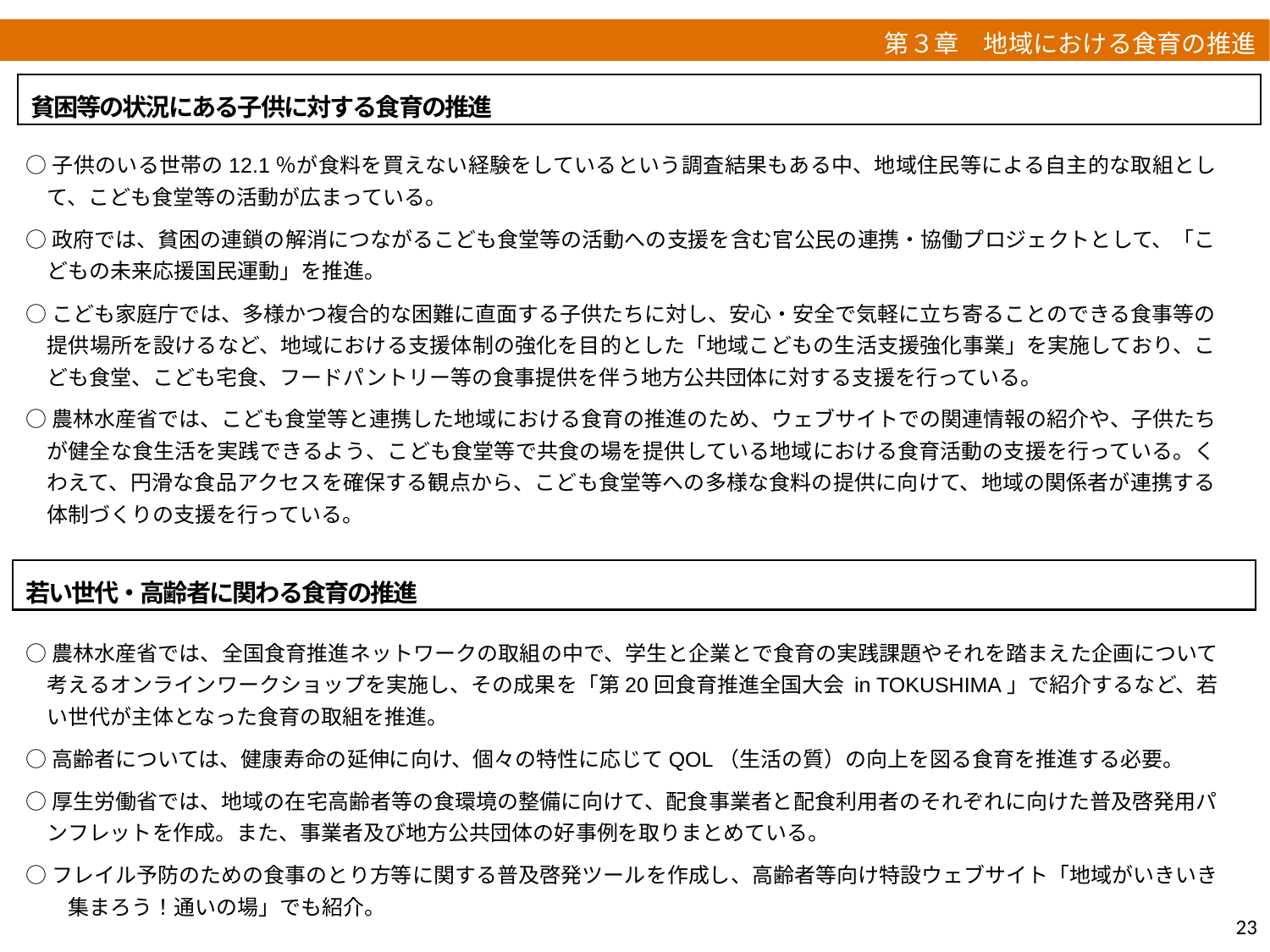

第３章　地域における食育の推進
貧困等の状況にある子供に対する食育の推進
○子供のいる世帯の12.1％が食料を買えない経験をしているという調査結果もある中、地域住民等による自主的な取組として、こども食堂等の活動が広まっている。
○政府では、貧困の連鎖の解消につながるこども食堂等の活動への支援を含む官公民の連携・協働プロジェクトとして、「こどもの未来応援国民運動」を推進。
○こども家庭庁では、多様かつ複合的な困難に直面する子供たちに対し、安心・安全で気軽に立ち寄ることのできる食事等の提供場所を設けるなど、地域における支援体制の強化を目的とした「地域こどもの生活支援強化事業」を実施しており、こども食堂、こども宅食、フードパントリー等の食事提供を伴う地方公共団体に対する支援を行っている。
○農林水産省では、こども食堂等と連携した地域における食育の推進のため、ウェブサイトでの関連情報の紹介や、子供たちが健全な食生活を実践できるよう、こども食堂等で共食の場を提供している地域における食育活動の支援を行っている。くわえて、円滑な食品アクセスを確保する観点から、こども食堂等への多様な食料の提供に向けて、地域の関係者が連携する体制づくりの支援を行っている。
若い世代・高齢者に関わる食育の推進
○農林水産省では、全国食育推進ネットワークの取組の中で、学生と企業とで食育の実践課題やそれを踏まえた企画について考えるオンラインワークショップを実施し、その成果を「第20回食育推進全国大会 in TOKUSHIMA」で紹介するなど、若い世代が主体となった食育の取組を推進。
○高齢者については、健康寿命の延伸に向け、個々の特性に応じてQOL（生活の質）の向上を図る食育を推進する必要。
○厚生労働省では、地域の在宅高齢者等の食環境の整備に向けて、配食事業者と配食利用者のそれぞれに向けた普及啓発用パンフレットを作成。また、事業者及び地方公共団体の好事例を取りまとめている。
○フレイル予防のための食事のとり方等に関する普及啓発ツールを作成し、高齢者等向け特設ウェブサイト「地域がいきいき　集まろう！通いの場」でも紹介。

23